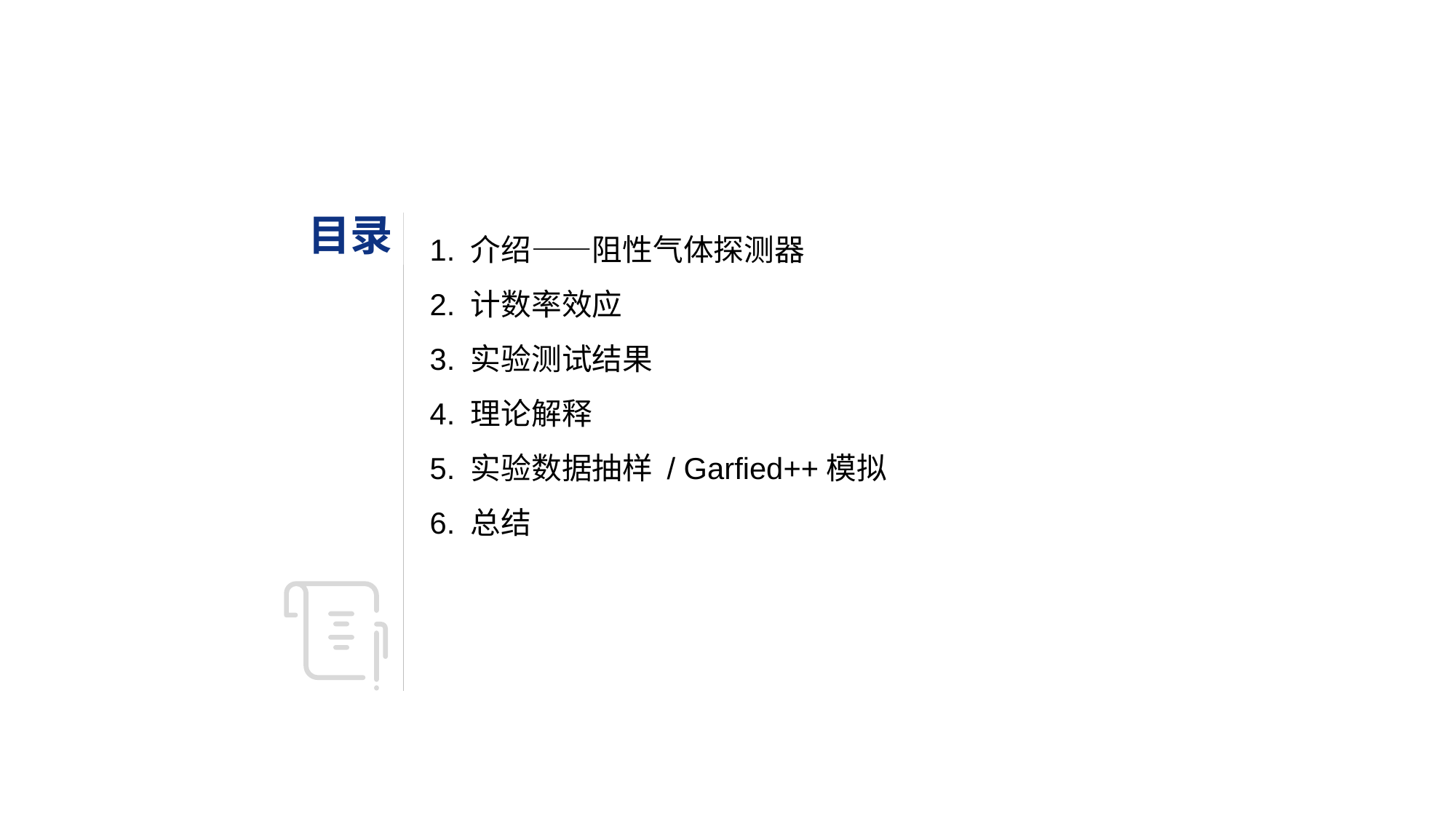

目录
介绍——阻性气体探测器
计数率效应
实验测试结果
理论解释
实验数据抽样 / Garfied++模拟
总结